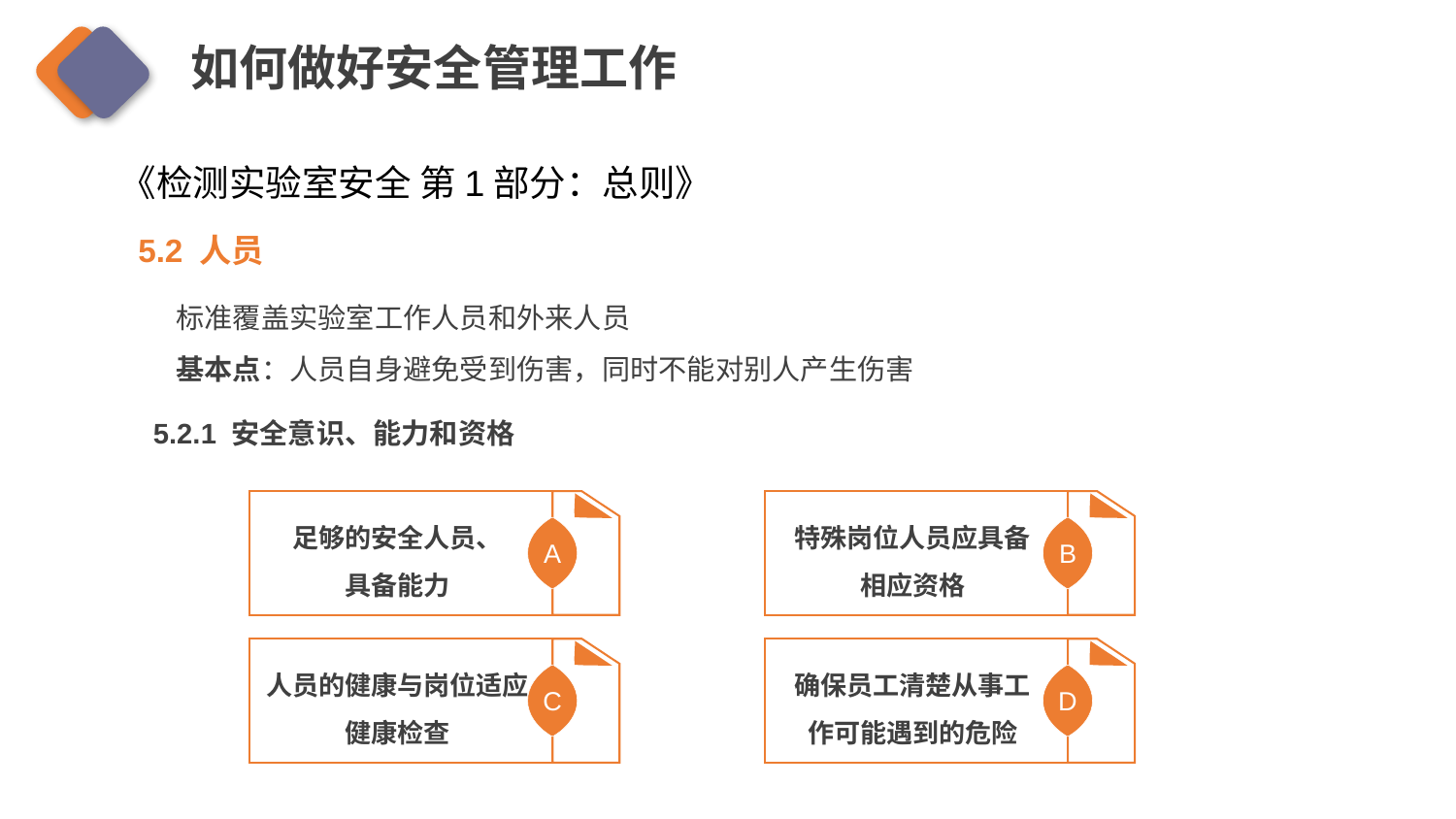

如何做好安全管理工作
《检测实验室安全 第1部分：总则》
5.2 人员
标准覆盖实验室工作人员和外来人员
基本点：人员自身避免受到伤害，同时不能对别人产生伤害
5.2.1 安全意识、能力和资格

足够的安全人员、
具备能力

特殊岗位人员应具备
相应资格

A
B

人员的健康与岗位适应、健康检查

确保员工清楚从事工
作可能遇到的危险

C
D